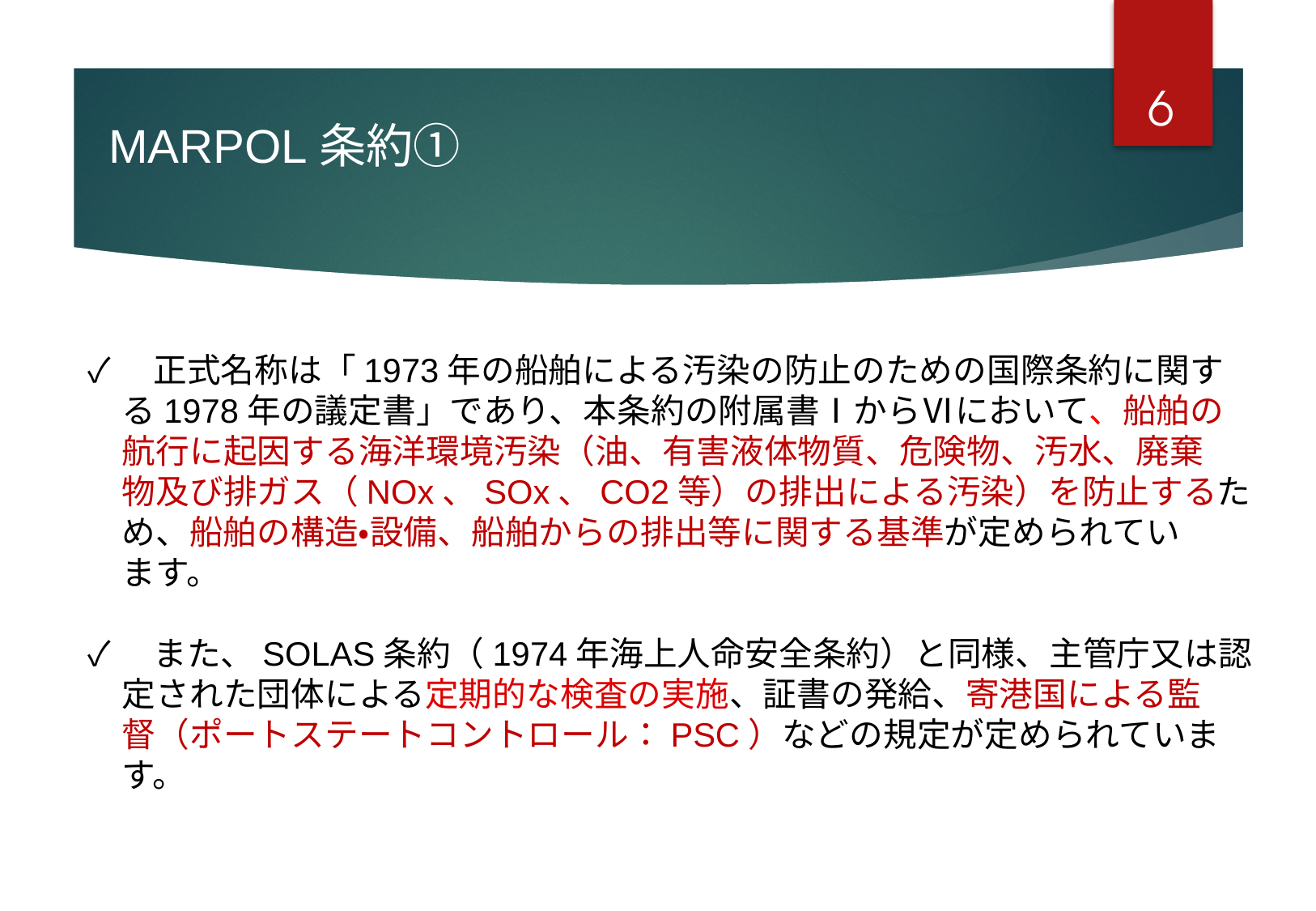

6
MARPOL条約①
✓　正式名称は「1973年の船舶による汚染の防止のための国際条約に関す
　る1978年の議定書」であり、本条約の附属書ⅠからⅥにおいて、船舶の
　航行に起因する海洋環境汚染（油、有害液体物質、危険物、汚水、廃棄
　物及び排ガス（NOx、SOx、CO2等）の排出による汚染）を防止するた
　め、船舶の構造・設備、船舶からの排出等に関する基準が定められてい
　ます。

✓　また、SOLAS条約（1974年海上人命安全条約）と同様、主管庁又は認
　定された団体による定期的な検査の実施、証書の発給、寄港国による監
　督（ポートステートコントロール：PSC）などの規定が定められていま
　す。
# Ⅰ.●●